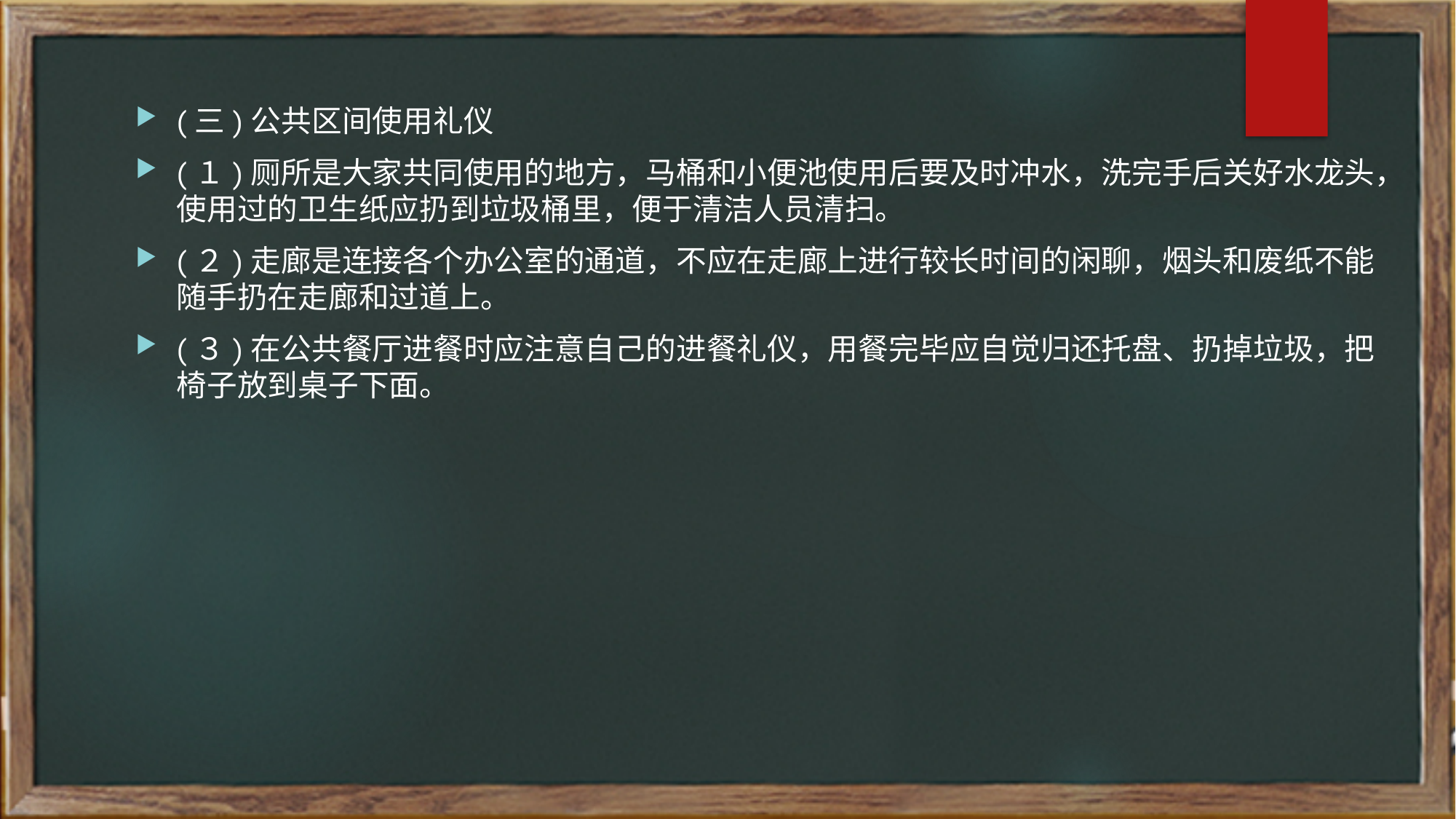

(三)公共区间使用礼仪
(１)厕所是大家共同使用的地方，马桶和小便池使用后要及时冲水，洗完手后关好水龙头，使用过的卫生纸应扔到垃圾桶里，便于清洁人员清扫。
(２)走廊是连接各个办公室的通道，不应在走廊上进行较长时间的闲聊，烟头和废纸不能随手扔在走廊和过道上。
(３)在公共餐厅进餐时应注意自己的进餐礼仪，用餐完毕应自觉归还托盘、扔掉垃圾，把椅子放到桌子下面。